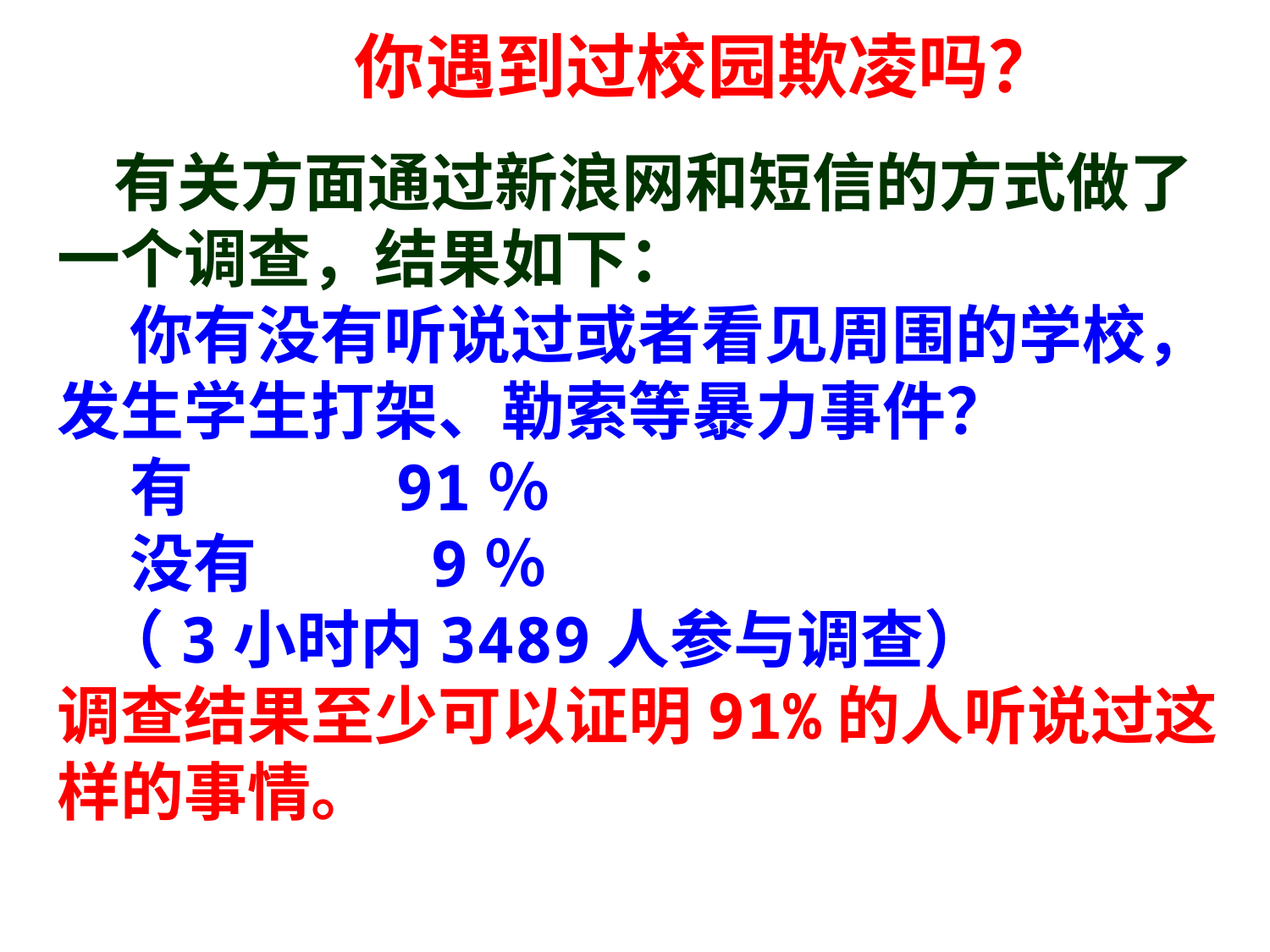

你遇到过校园欺凌吗？
    有关方面通过新浪网和短信的方式做了一个调查，结果如下：
    你有没有听说过或者看见周围的学校，发生学生打架、勒索等暴力事件？
    有             91％
    没有           9％
  （3小时内3489人参与调查）
调查结果至少可以证明91%的人听说过这样的事情。